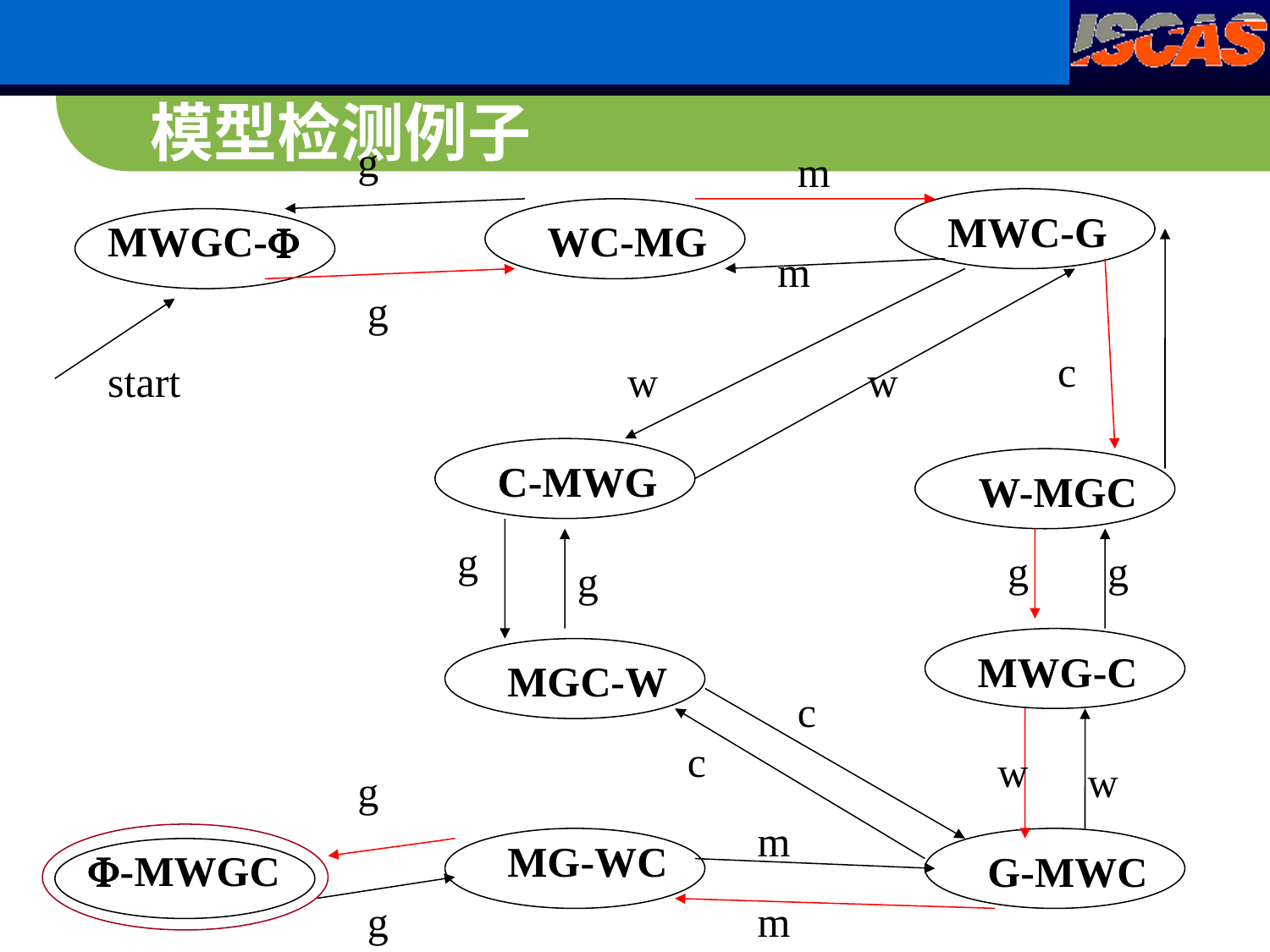

# 模型检测例子
g
m

MWC-G

MWGC-Φ
WC-MG

m

g

c
start
w
w

C-MWG

W-MGC

g

g
g
g

MWG-C
MGC-W
c

c
w
w
g
m

MG-WC

Φ-MWGC

G-MWC

g
m